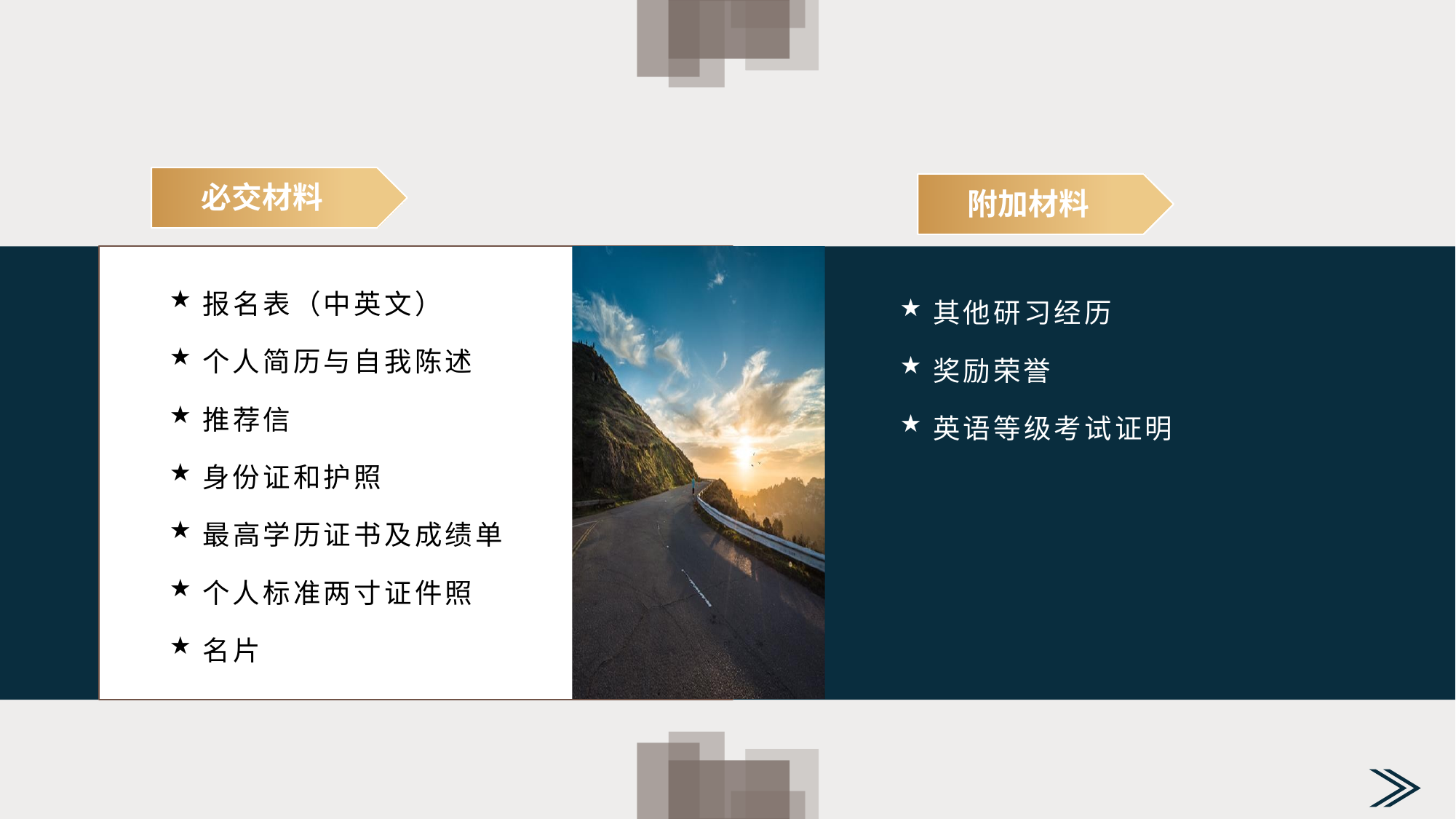

# 必交材料
附加材料

报名表（中英文）
个人简历与自我陈述
推荐信
身份证和护照
最高学历证书及成绩单
个人标准两寸证件照
名片
其他研习经历
奖励荣誉
英语等级考试证明